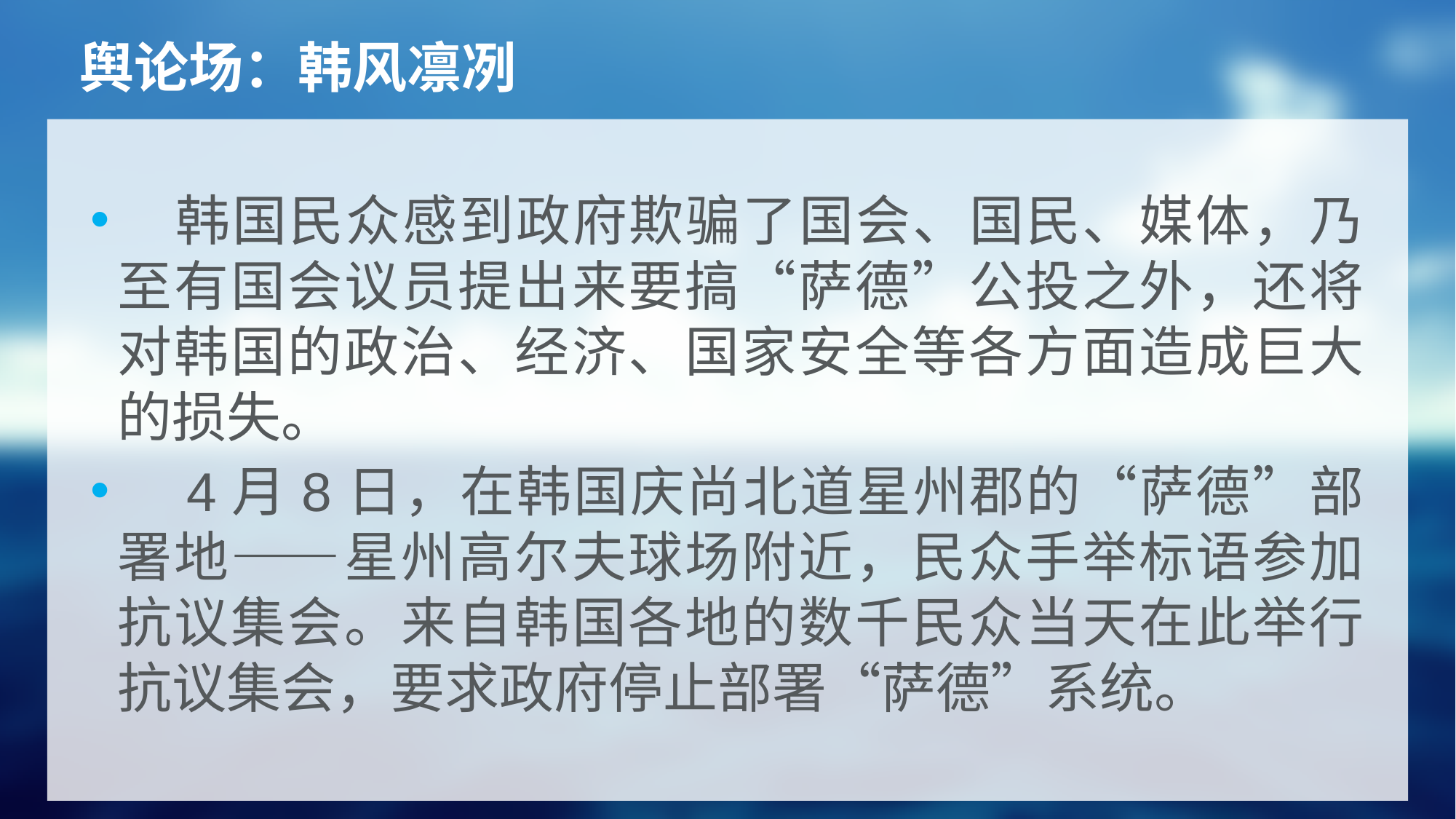

# 舆论场：韩风凛冽

   韩国民众感到政府欺骗了国会、国民、媒体，乃至有国会议员提出来要搞“萨德”公投之外，还将对韩国的政治、经济、国家安全等各方面造成巨大的损失。
    4月8日，在韩国庆尚北道星州郡的“萨德”部署地——星州高尔夫球场附近，民众手举标语参加抗议集会。来自韩国各地的数千民众当天在此举行抗议集会，要求政府停止部署“萨德”系统。